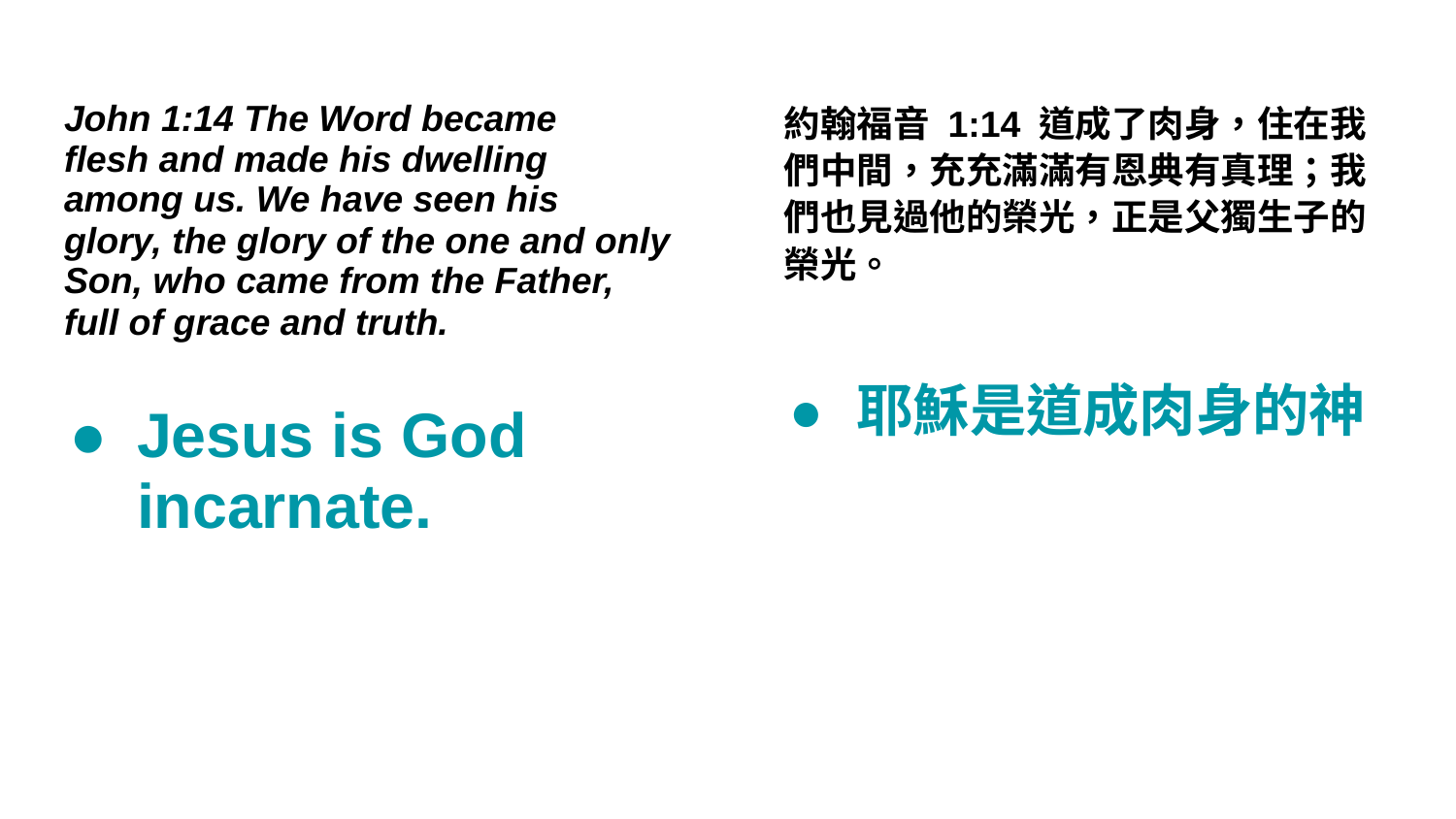

John 1:14 The Word became flesh and made his dwelling among us. We have seen his glory, the glory of the one and only Son, who came from the Father, full of grace and truth.

Jesus is God incarnate.
約翰福音 1:14 道成了肉身，住在我們中間，充充滿滿有恩典有真理；我們也見過他的榮光，正是父獨生子的榮光。

耶穌是道成肉身的神